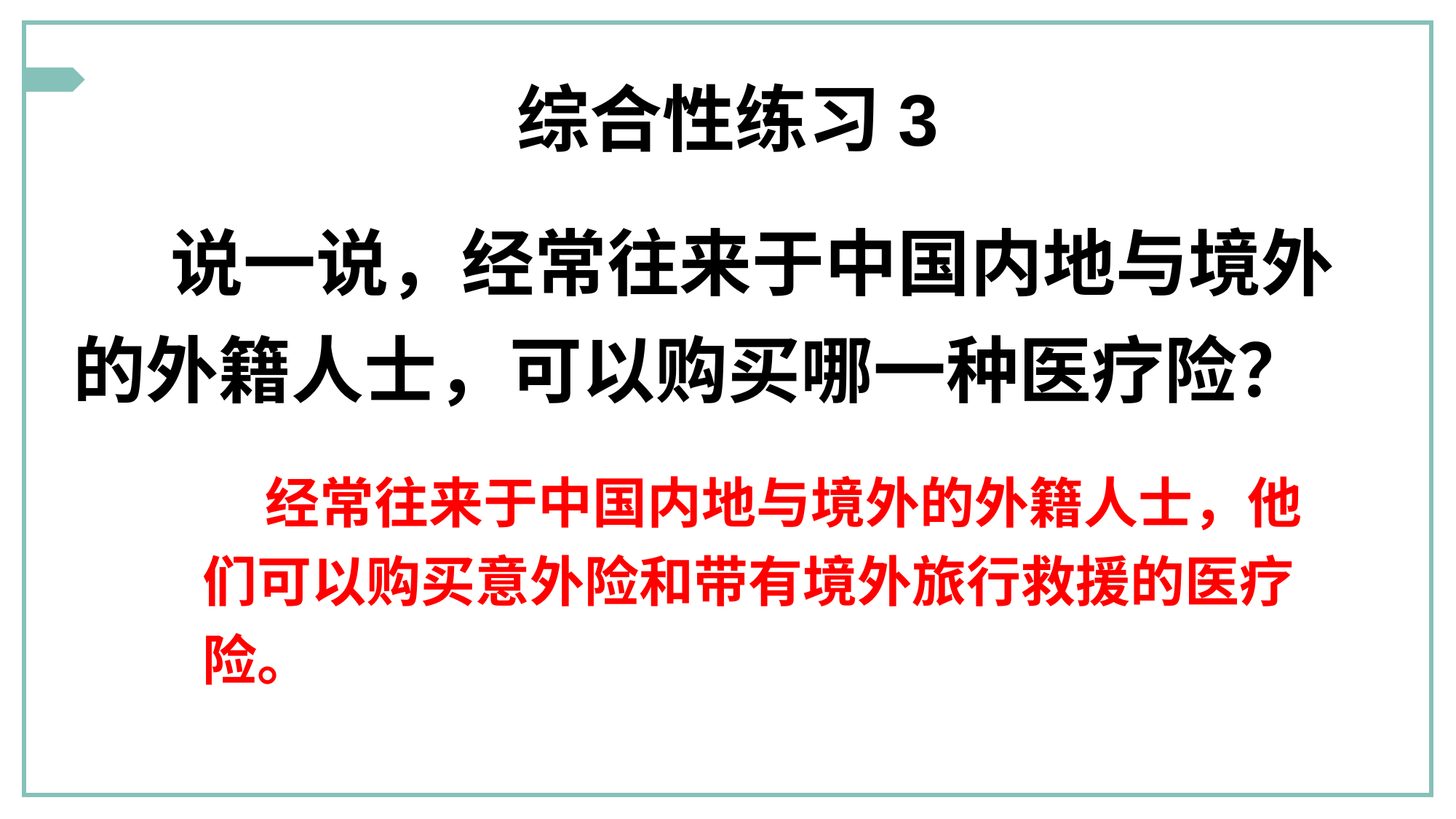

综合性练习3
    说一说，经常往来于中国内地与境外的外籍人士，可以购买哪一种医疗险？

    经常往来于中国内地与境外的外籍人士，他们可以购买意外险和带有境外旅行救援的医疗险。